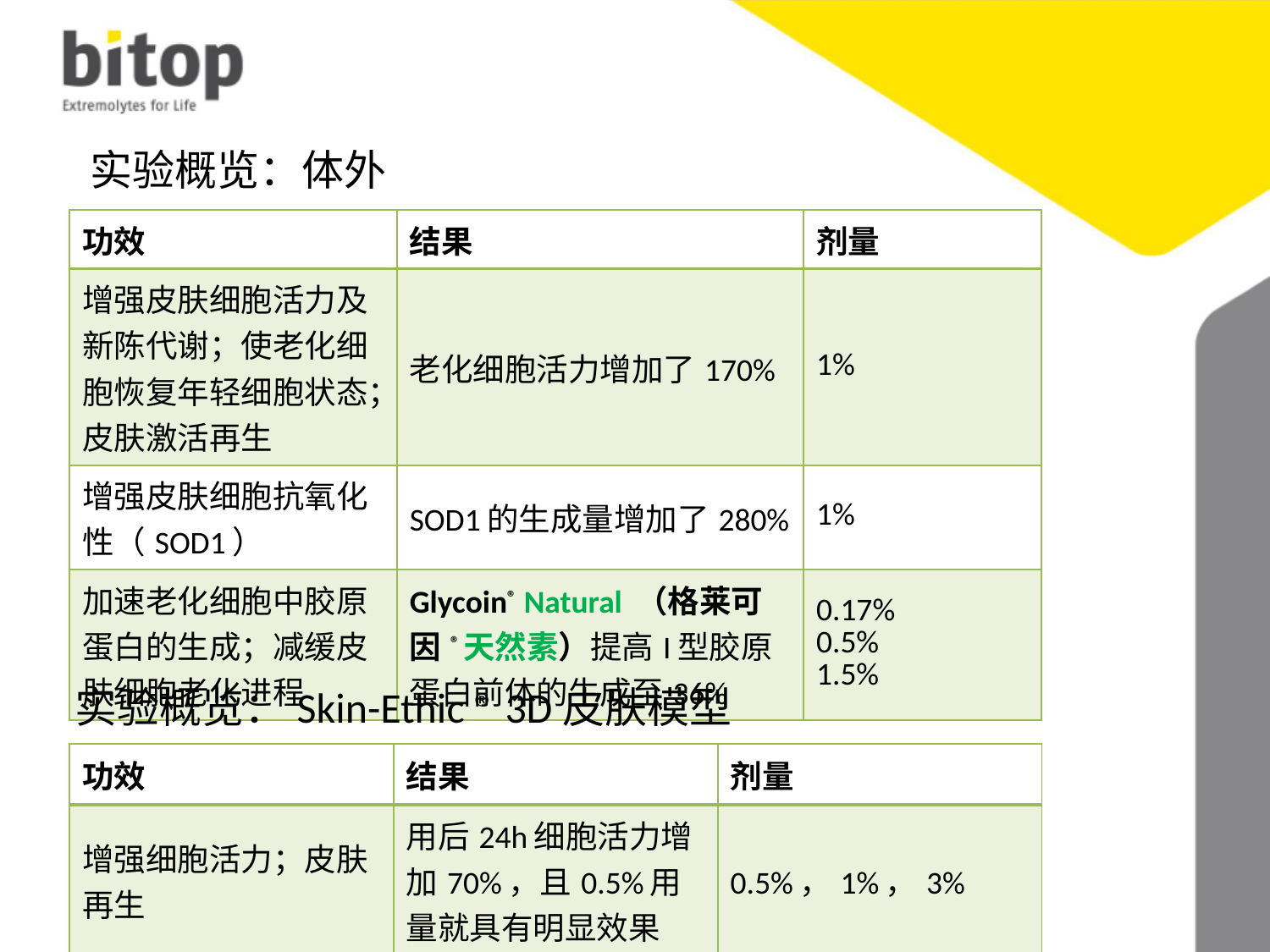

# 实验概览：体外
| 功效 | 结果 | 剂量 |
| --- | --- | --- |
| 增强皮肤细胞活力及新陈代谢；使老化细胞恢复年轻细胞状态；皮肤激活再生 | 老化细胞活力增加了170% | 1% |
| 增强皮肤细胞抗氧化性（SOD1） | SOD1的生成量增加了280% | 1% |
| 加速老化细胞中胶原蛋白的生成；减缓皮肤细胞老化进程 | Glycoin® Natural （格莱可因®天然素）提高I型胶原蛋白前体的生成至36% | 0.17% 0.5% 1.5% |
实验概览：Skin-Ethic ® 3D皮肤模型
| 功效 | 结果 | 剂量 |
| --- | --- | --- |
| 增强细胞活力；皮肤再生 | 用后24h细胞活力增加70%，且0.5%用量就具有明显效果 | 0.5%，1%，3% |